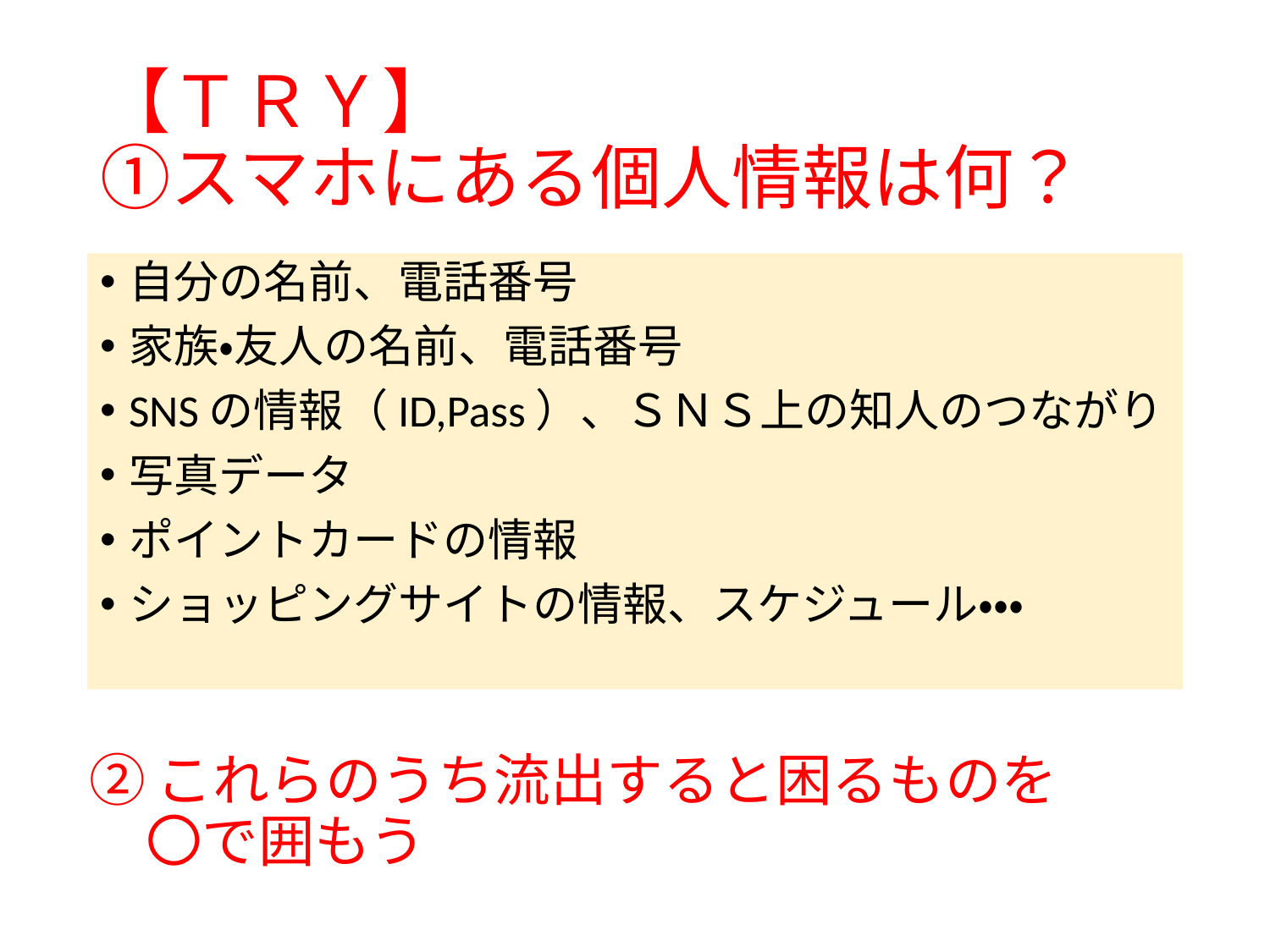

# 【ＴＲＹ】 ①スマホにある個人情報は何？
自分の名前、電話番号
家族・友人の名前、電話番号
SNSの情報（ID,Pass）、ＳＮＳ上の知人のつながり
写真データ
ポイントカードの情報
ショッピングサイトの情報、スケジュール・・・
②これらのうち流出すると困るものを
　〇で囲もう